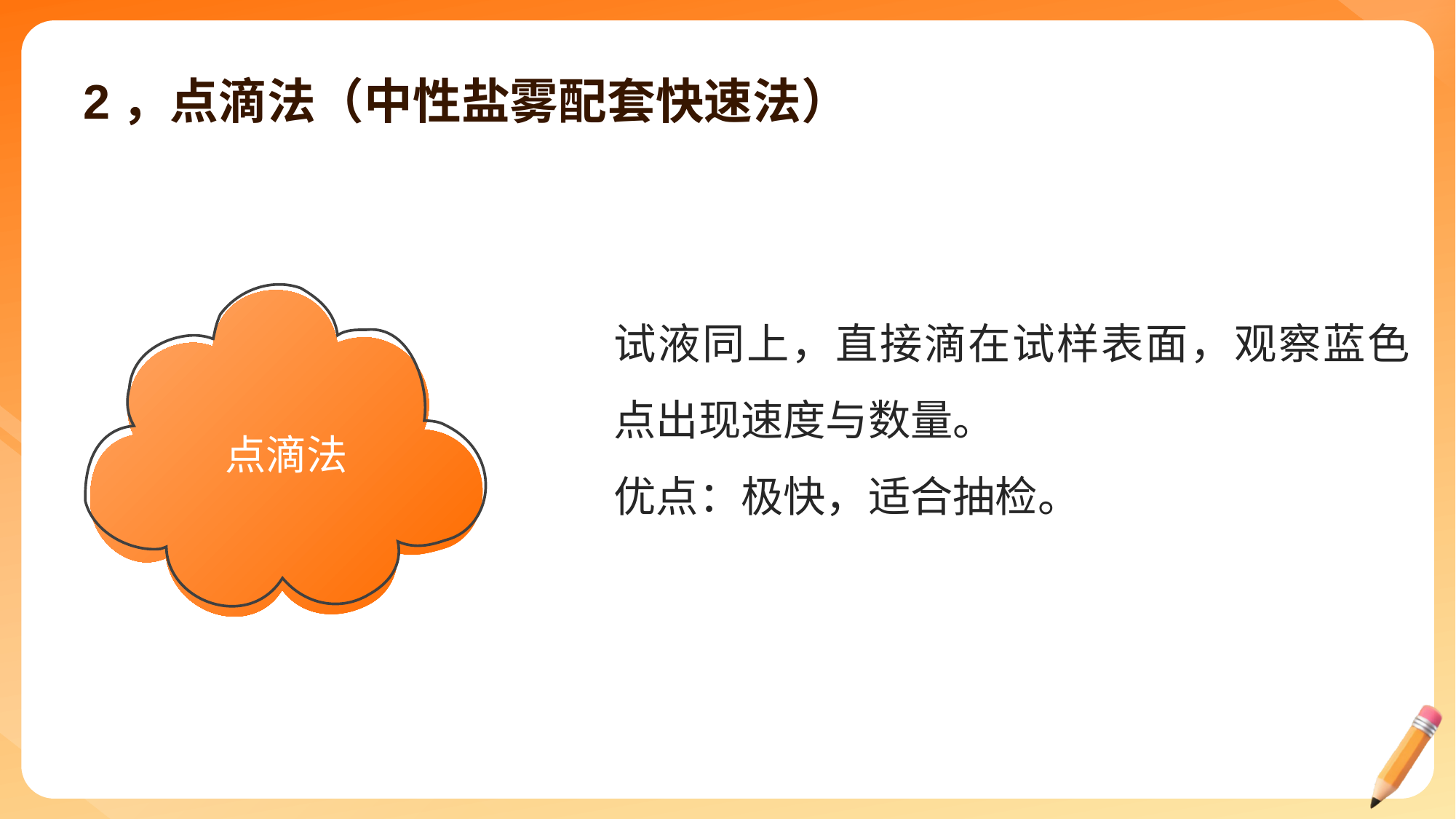

# 2，点滴法（中性盐雾配套快速法）
试液同上，直接滴在试样表面，观察蓝色点出现速度与数量。
优点：极快，适合抽检。

点滴法